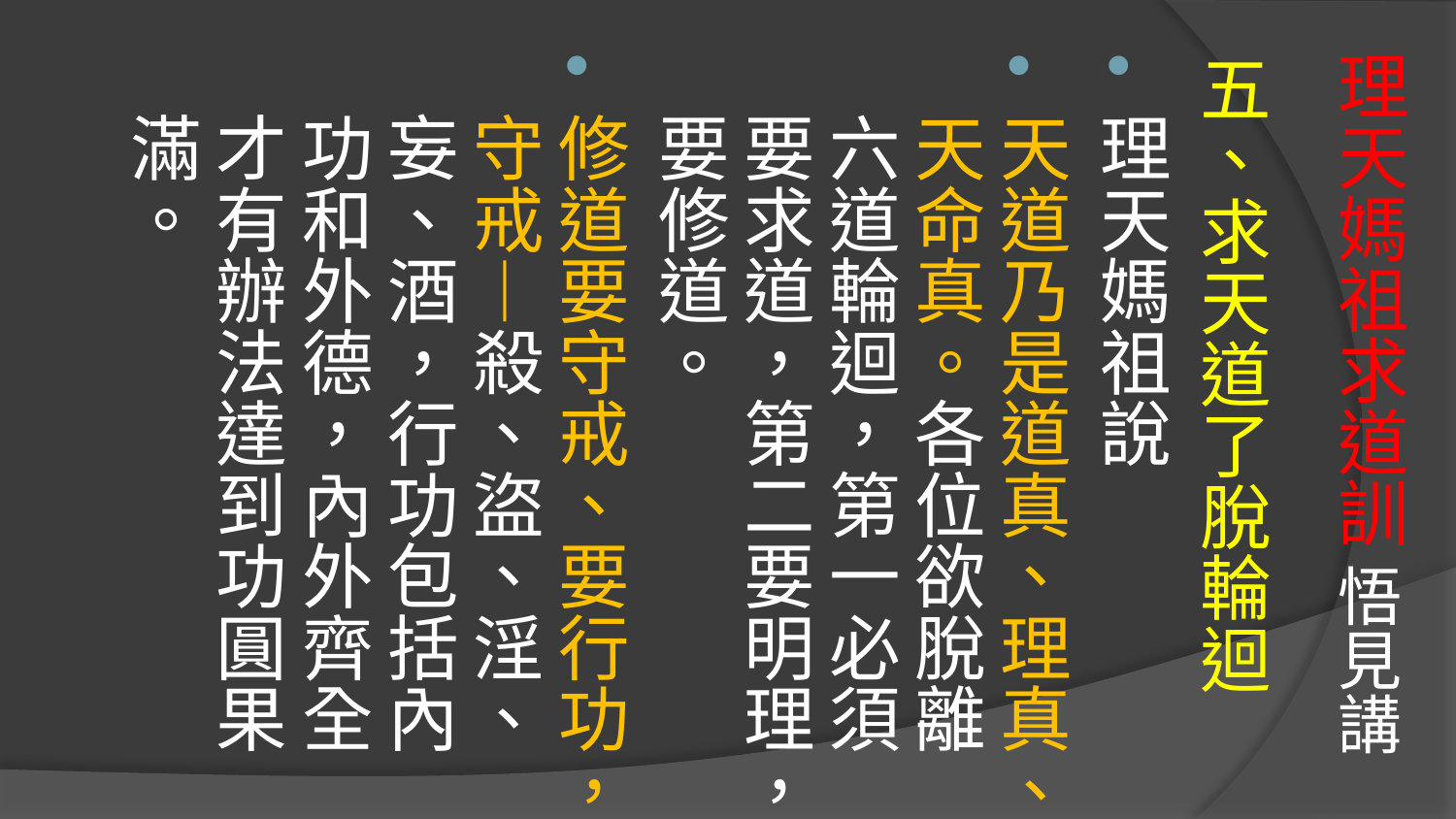

# 理天媽祖求道訓 悟見講
五、求天道了脫輪迴
理天媽祖說
天道乃是道真、理真、天命真。各位欲脫離六道輪迴，第一必須要求道，第二要明理，要修道。
修道要守戒、要行功，守戒—殺、盜、淫、妄、酒，行功包括內功和外德，內外齊全才有辦法達到功圓果滿。